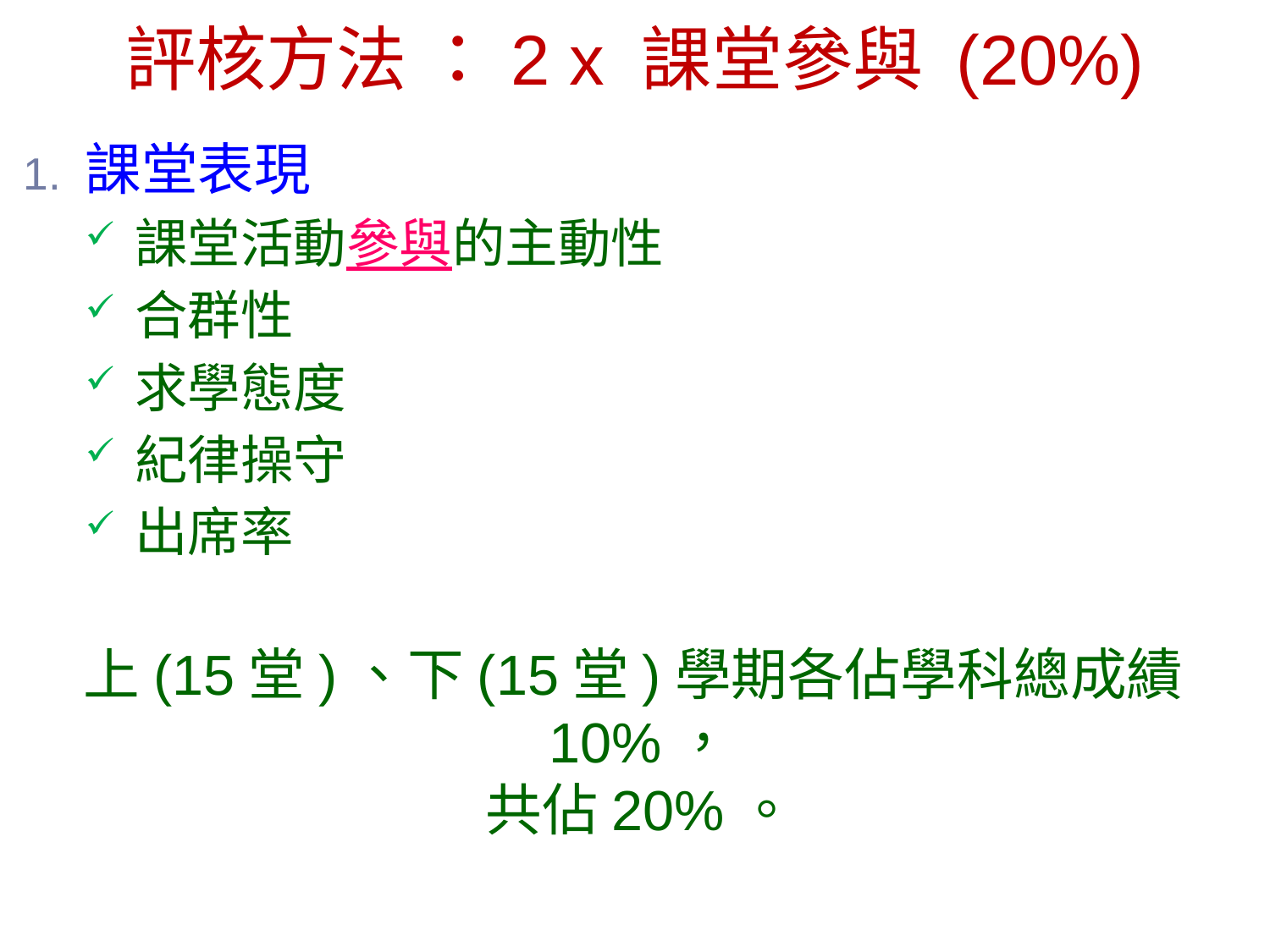

# 評核方法 ：2 x 課堂參與 (20%)
課堂表現
課堂活動參與的主動性
合群性
求學態度
紀律操守
出席率

上(15堂)、下(15堂)學期各佔學科總成績10%，
共佔20%。